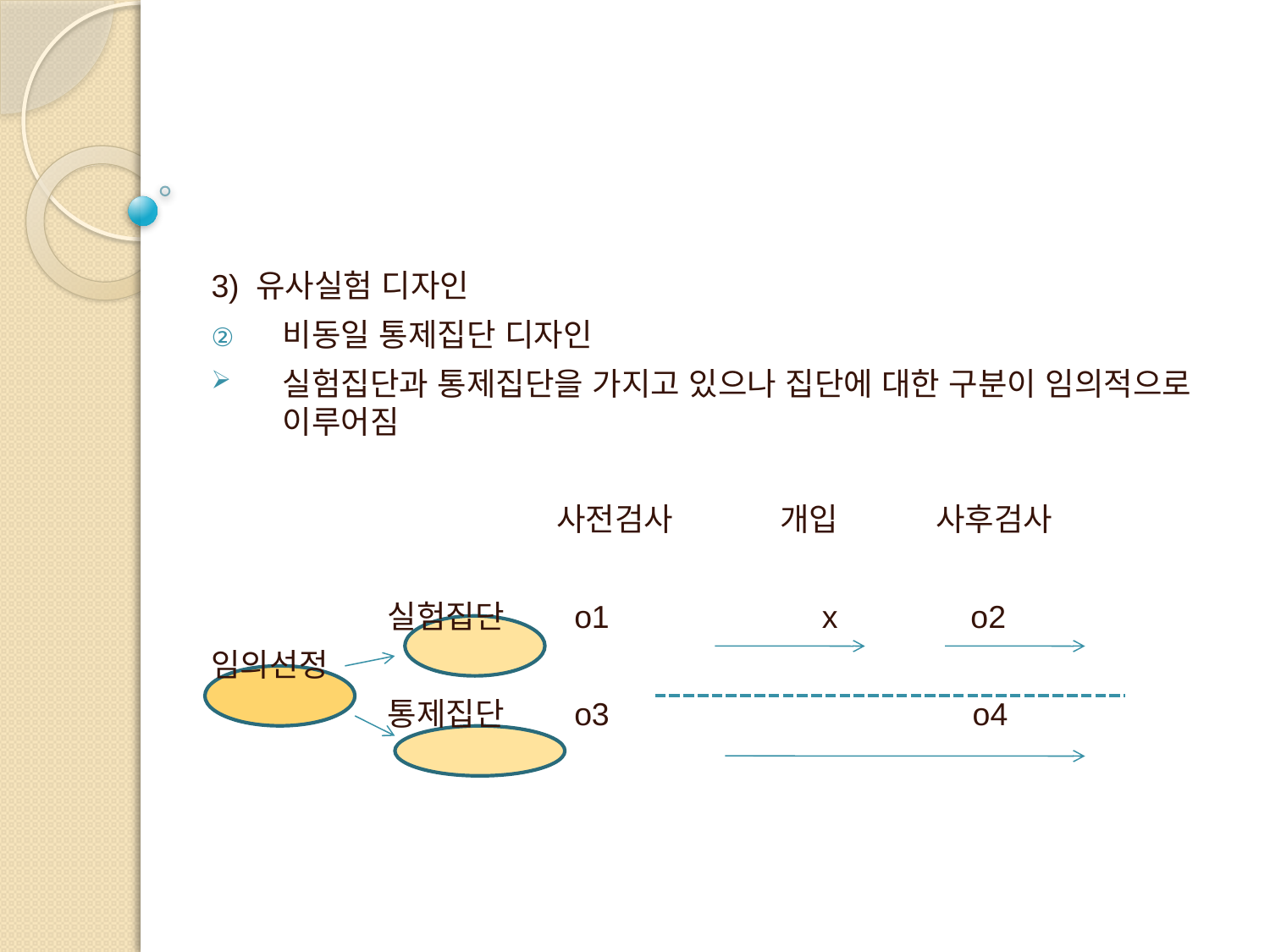

3) 유사실험 디자인
비동일 통제집단 디자인
실험집단과 통제집단을 가지고 있으나 집단에 대한 구분이 임의적으로 이루어짐

                                      사전검사            개입           사후검사

                   실험집단       o1                        x               o2
임의선정
                   통제집단       o3                                         o4